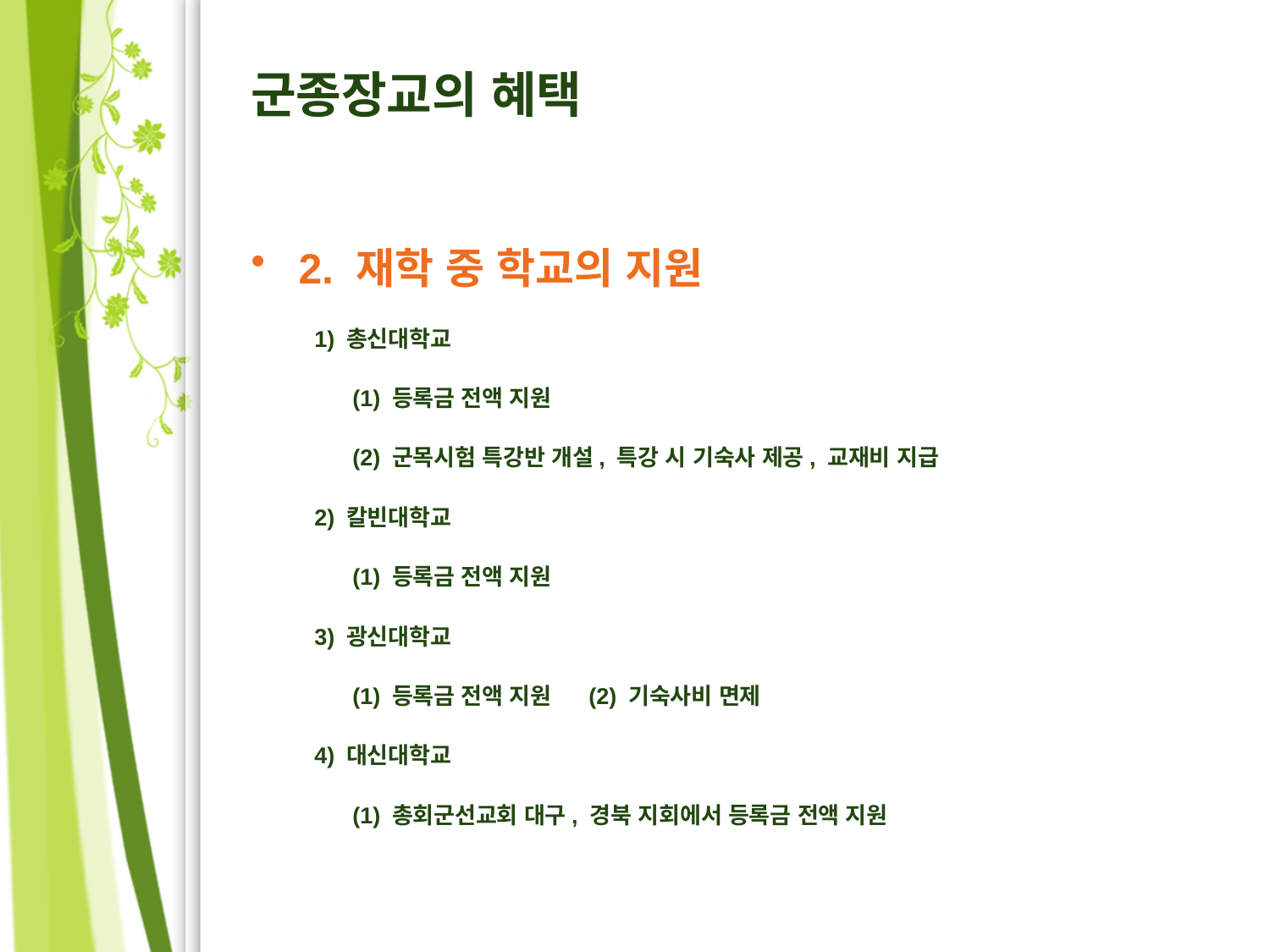

# 군종장교의 혜택
2. 재학 중 학교의 지원
1) 총신대학교
      (1) 등록금 전액 지원
      (2) 군목시험 특강반 개설, 특강 시 기숙사 제공, 교재비 지급
2) 칼빈대학교
      (1) 등록금 전액 지원
3) 광신대학교
      (1) 등록금 전액 지원     (2) 기숙사비 면제
4) 대신대학교
      (1) 총회군선교회 대구, 경북 지회에서 등록금 전액 지원